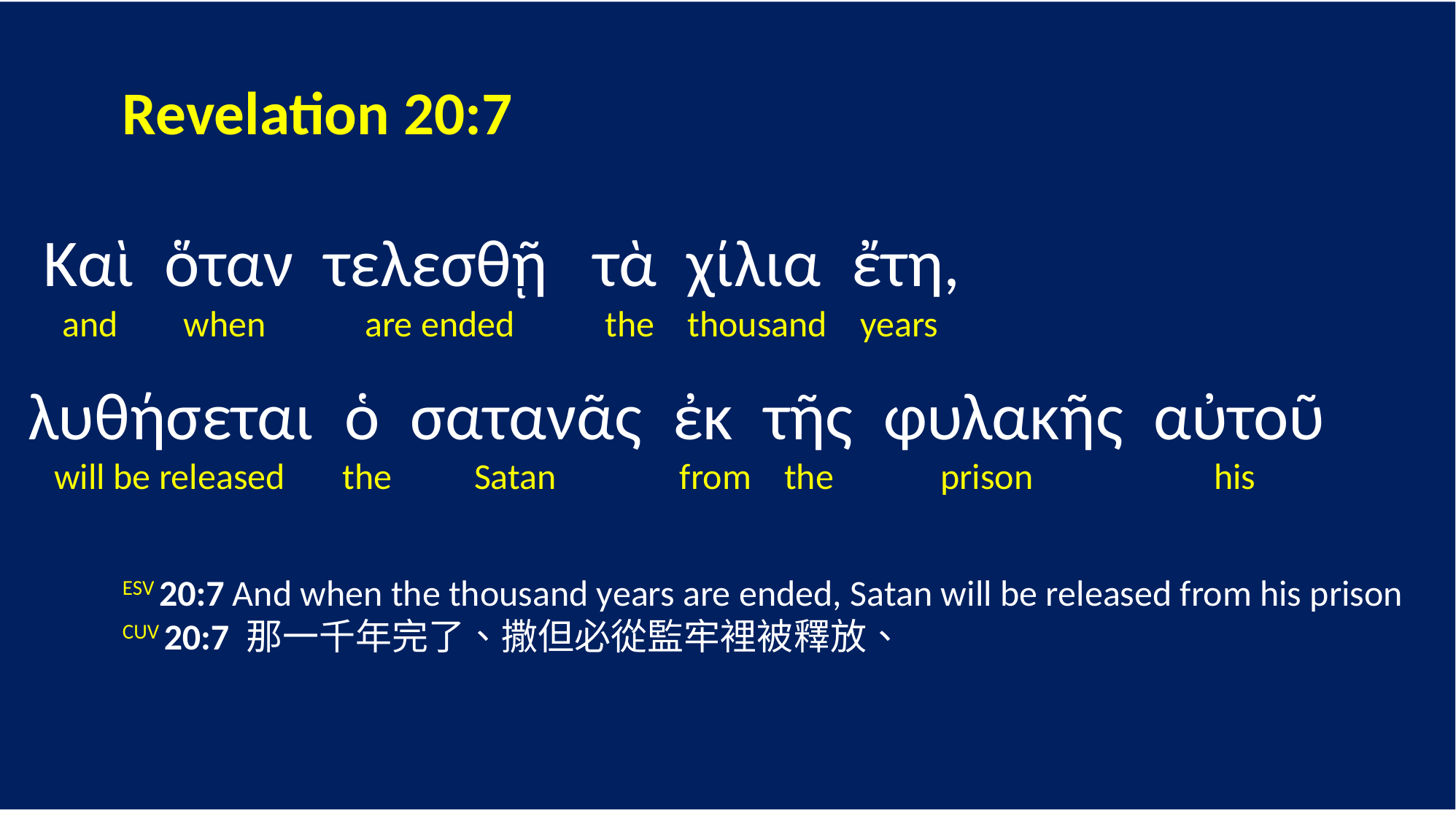

Revelation 20:7

  Καὶ  ὅταν  τελεσθῇ   τὰ  χίλια  ἔτη,
      and        when            are ended           the    thousand    years

 λυθήσεται  ὁ  σατανᾶς  ἐκ  τῆς  φυλακῆς  αὐτοῦ
     will be released       the          Satan               from    the             prison                      his

	ESV 20:7 And when the thousand years are ended, Satan will be released from his prison
	CUV 20:7 那一千年完了、撒但必從監牢裡被釋放、